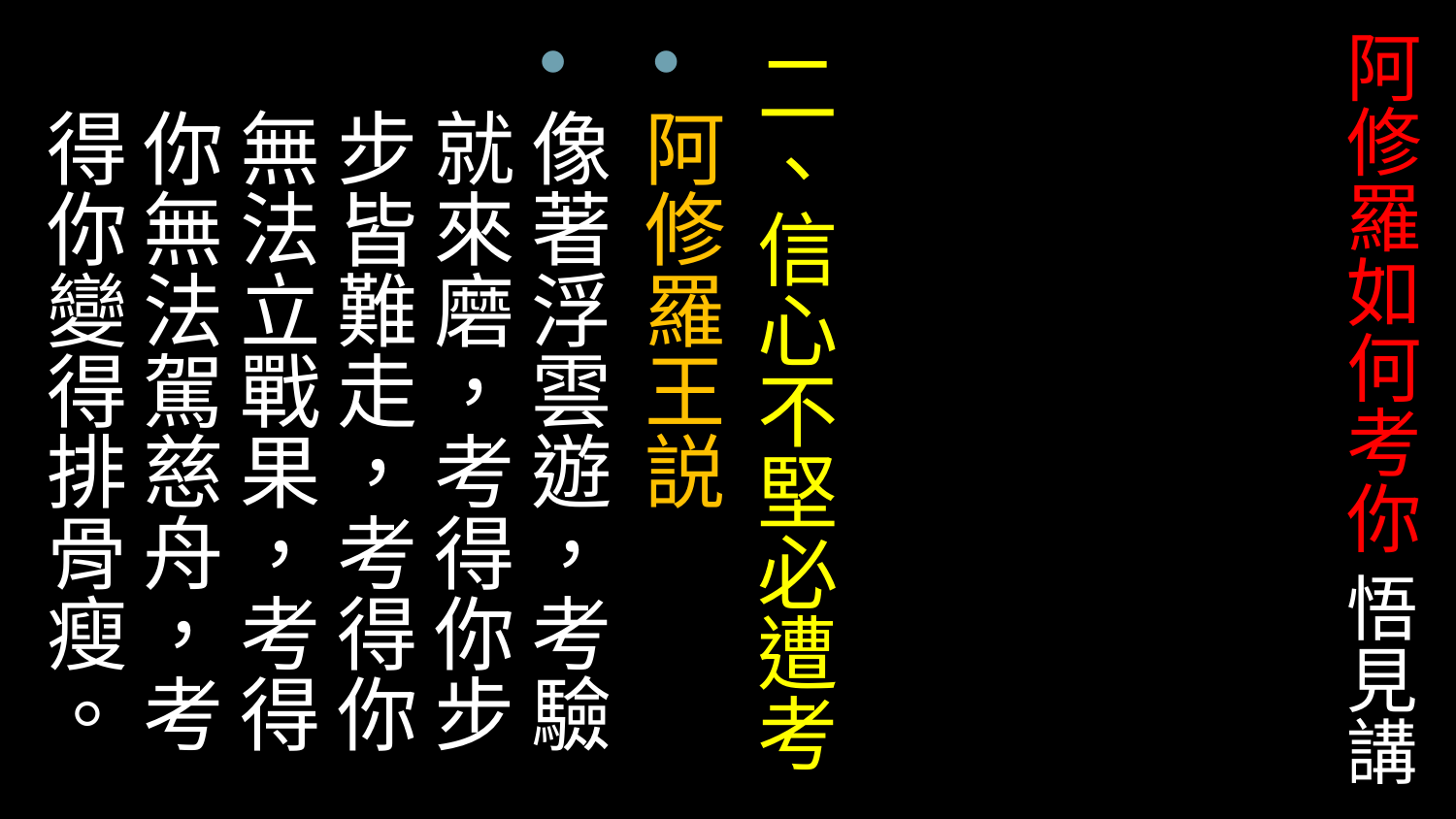

# 阿修羅如何考你 悟見講
二、信心不堅必遭考
阿修羅王説
像著浮雲遊，考驗就來磨，考得你步步皆難走，考得你無法立戰果，考得你無法駕慈舟，考得你變得排骨瘦。